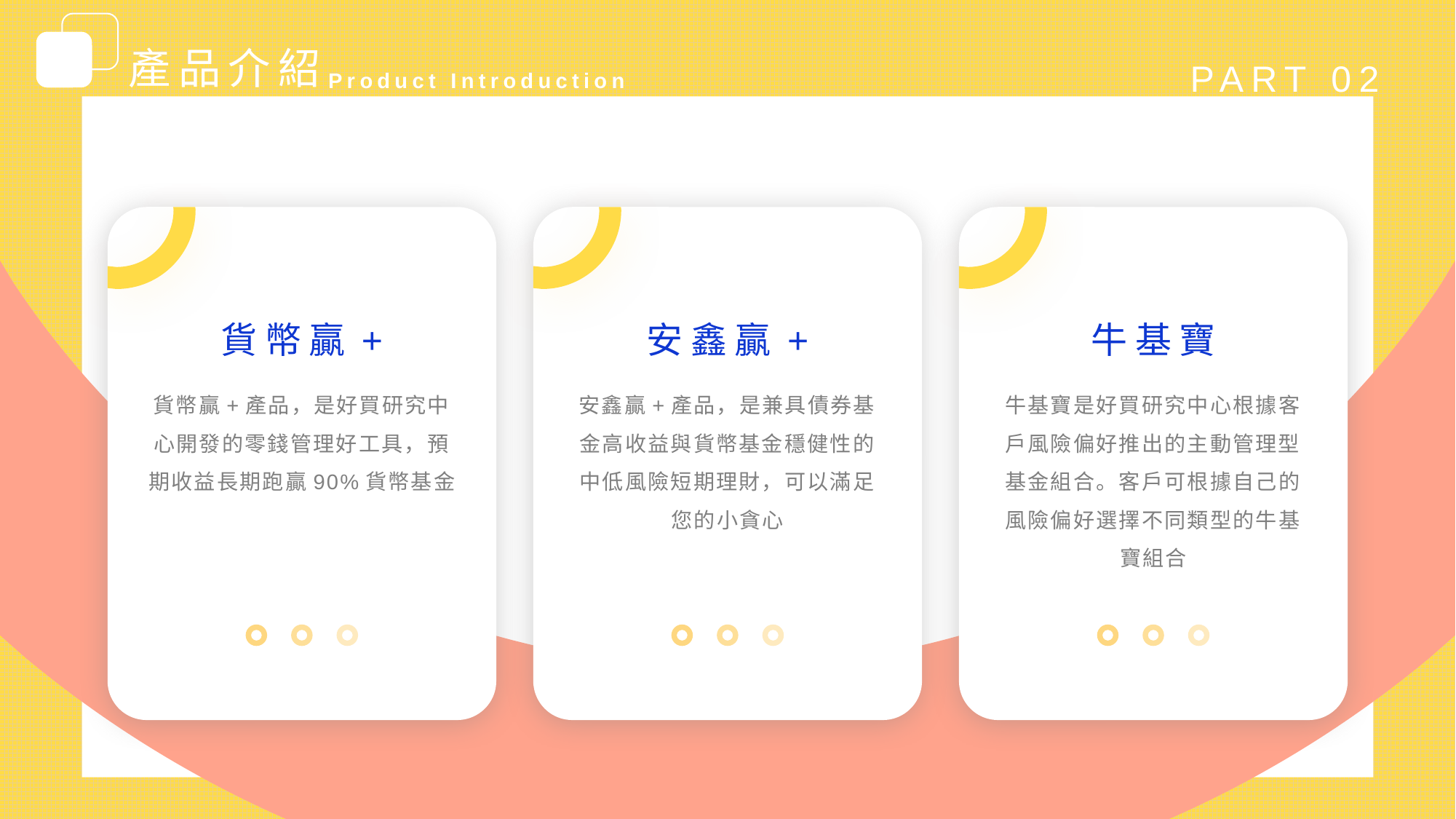

產品介紹
PART 02
 Product Introduction

貨幣贏+
貨幣贏+產品，是好買研究中心開發的零錢管理好工具，預期收益長期跑贏90%貨幣基金

安鑫贏+
牛基寶
牛基寶是好買研究中心根據客戶風險偏好推出的主動管理型基金組合。客戶可根據自己的風險偏好選擇不同類型的牛基寶組合

安鑫贏+產品，是兼具債券基金高收益與貨幣基金穩健性的中低風險短期理財，可以滿足您的小貪心
關於我們
上課要求：專心聽講，不做小動作，積極思維，舉手發言，尊敬老師.